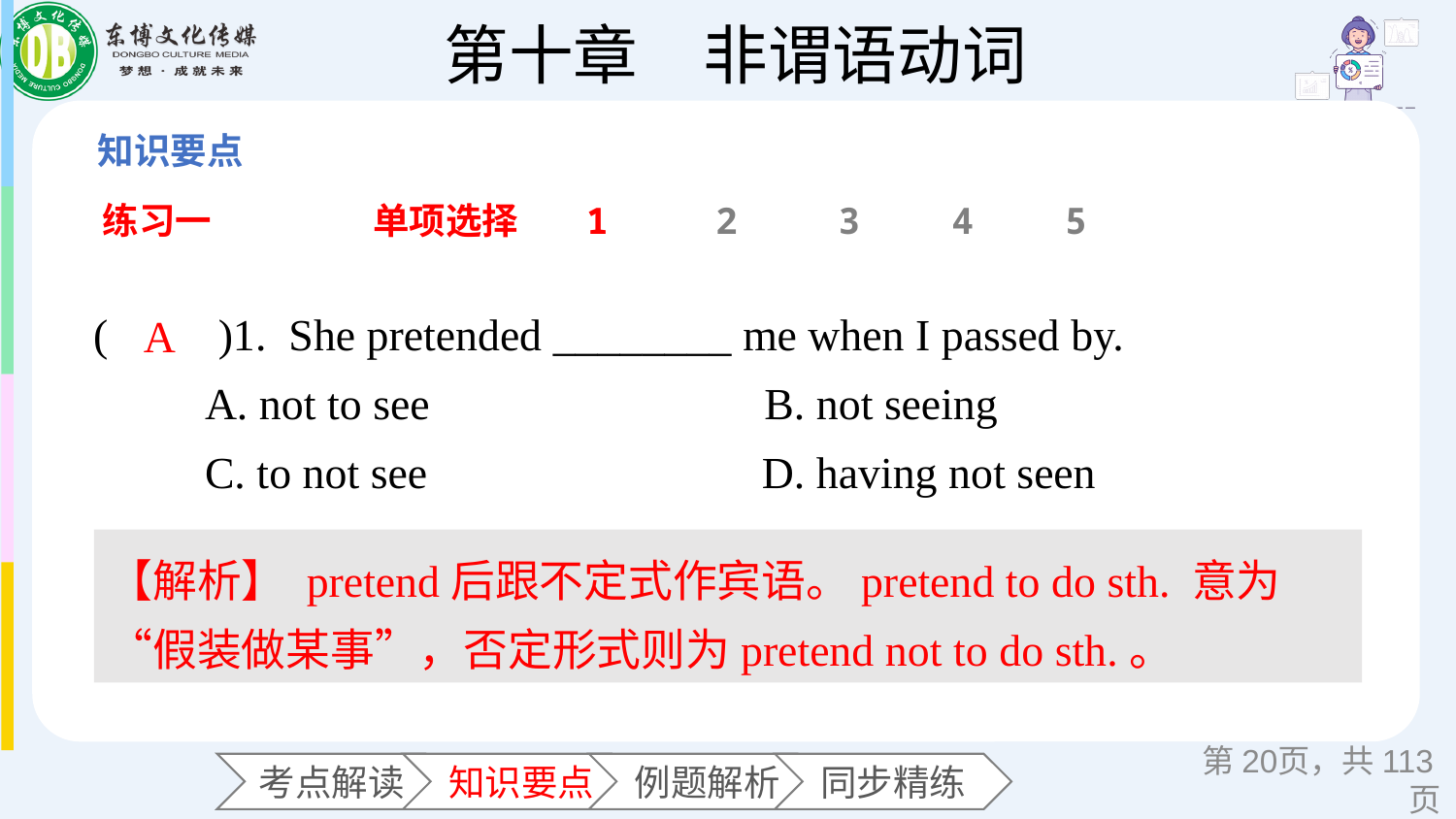

练习一
单项选择
1
2
3
4
5
(　　)1.  She pretended ________ me when I passed by.
          A. not to see                              B. not seeing
          C. to not see                              D. having not seen
A
【解析】 pretend后跟不定式作宾语。pretend to do sth. 意为“假装做某事”，否定形式则为pretend not to do sth.。
第20页，共113页